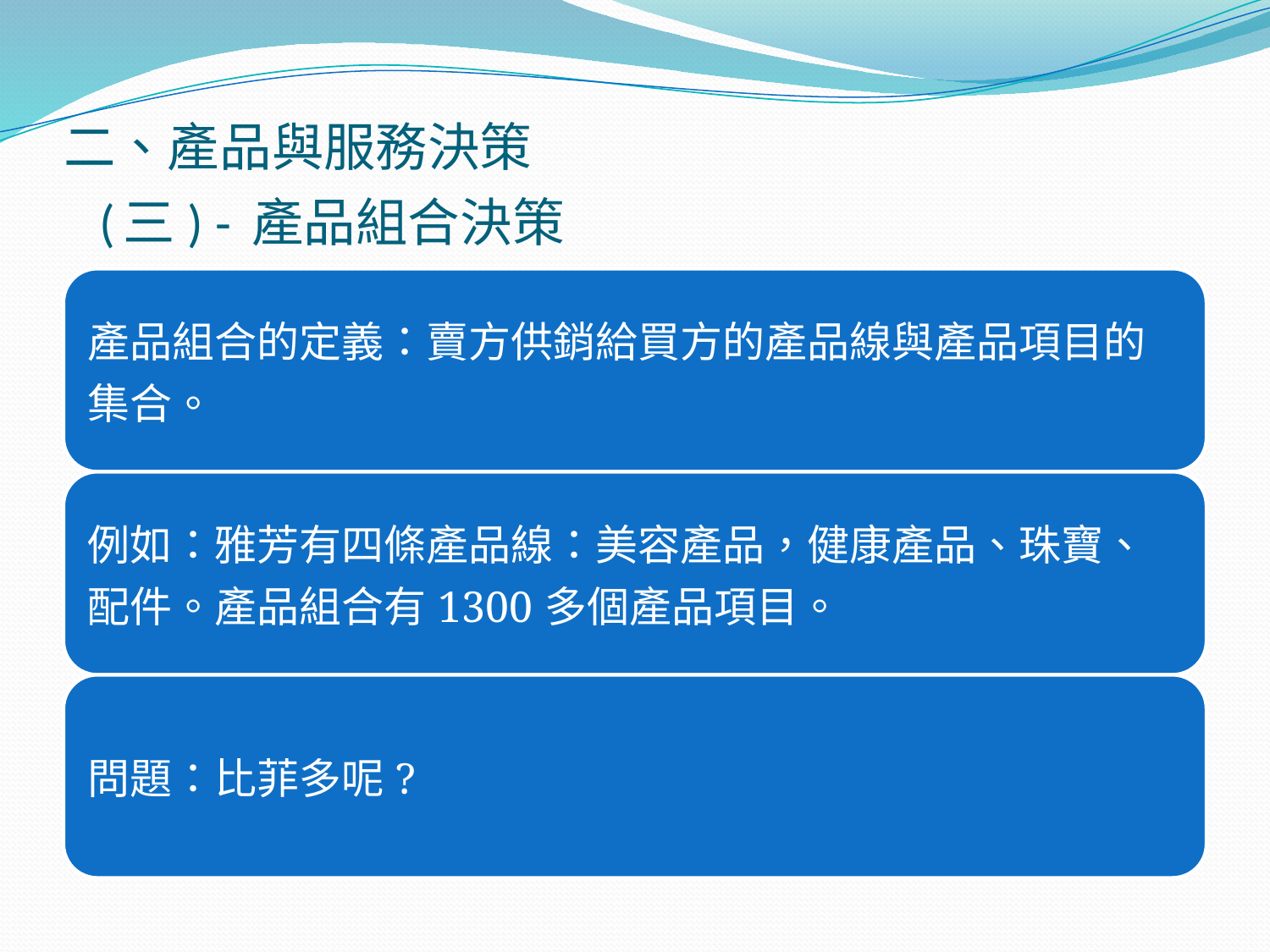

# 二、產品與服務決策 (三) - 產品組合決策
產品組合的定義：賣方供銷給買方的產品線與產品項目的集合。
例如：雅芳有四條產品線：美容產品，健康產品、珠寶、配件。產品組合有1300多個產品項目。
問題：比菲多呢?